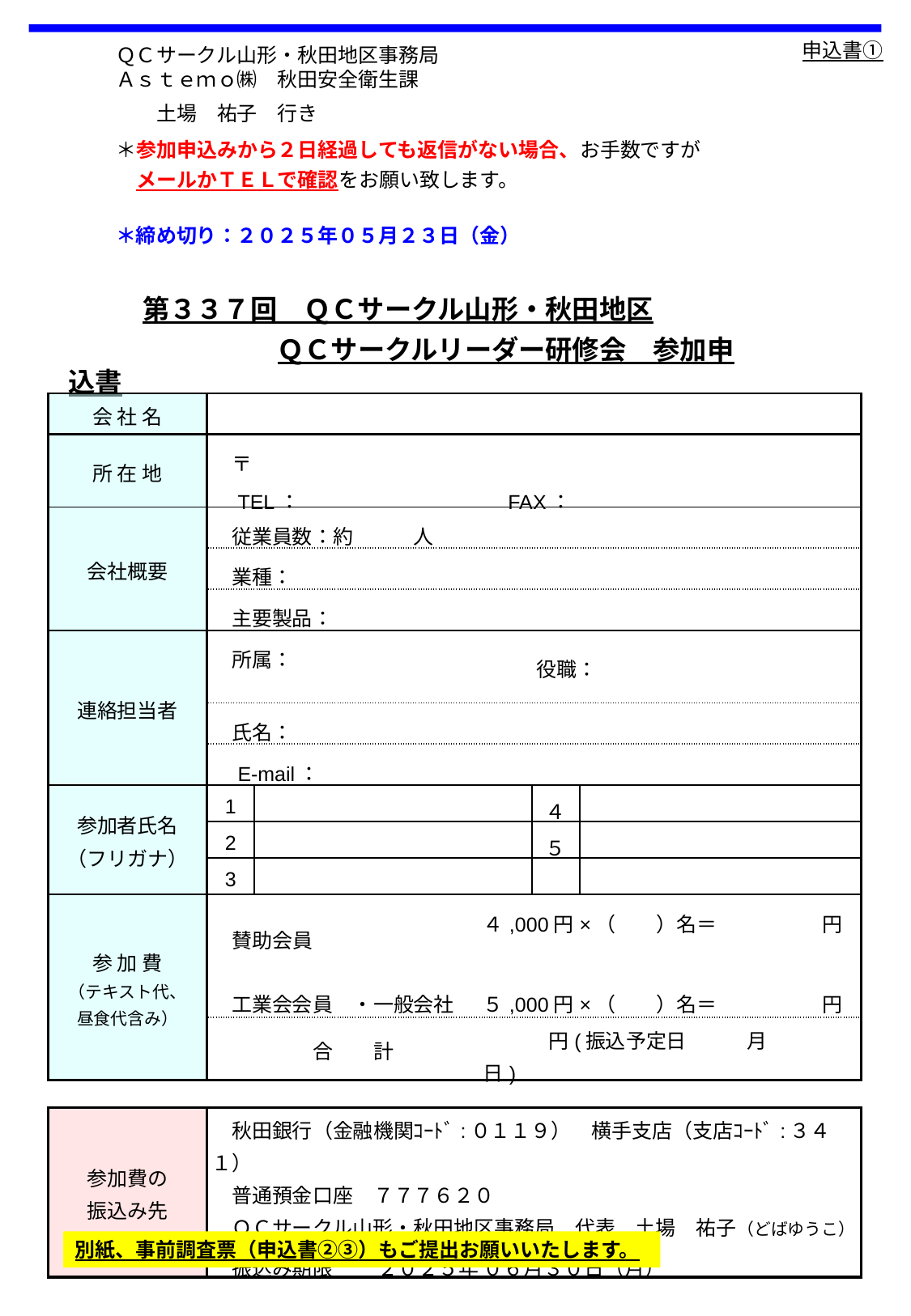

申込書①
ＱＣサークル山形・秋田地区事務局
Ａｓｔｅｍｏ㈱　秋田安全衛生課
　　土場　祐子　行き
＊参加申込みから２日経過しても返信がない場合、お手数ですが
　メールかＴＥＬで確認をお願い致します。

＊締め切り：２０２５年０５月２３日（金）

　第３３７回　ＱＣサークル山形・秋田地区
　　　　　　ＱＣサークルリーダー研修会　参加申込書
| 会 社 名 |  |  |  |  |  |
| --- | --- | --- | --- | --- | --- |
| 所 在 地 | 〒　　　　　　　　　　　　　　　　　　　　 　TEL：　　　　　　　　　　FAX： |  |  |  |  |
| 会社概要 | 従業員数：約　　　人 |  |  |  |  |
|  | 業種： |  |  |  |  |
|  | 主要製品： |  |  |  |  |
| 連絡担当者 | 所属： |  |  | 役職： |  |
|  | 氏名： |  |  |  |  |
|  | E-mail： |  |  |  |  |
| 参加者氏名 （フリガナ） | 1 |  |  | ４ |  |
|  | 2 |  |  | ５ |  |
|  | 3 |  |  |  |  |
| 参 加 費 （テキスト代、 昼食代含み） | 賛助会員 |  | ４,000円×（　　）名＝ 　　　　　円 |  |  |
|  | 工業会会員　・一般会社 |  | ５,000円×（　　）名＝ 　　　　　円 |  |  |
|  | 合　　計 |  | 円(振込予定日　　　月　　　日) |  |  |
|  |  |  |  |  |  |
| 参加費の 振込み先 | 秋田銀行（金融機関ｺｰﾄﾞ:０１１９）　横手支店（支店ｺｰﾄﾞ:３４１）　 　普通預金口座　７７７６２０ 　ＱＣサークル山形・秋田地区事務局　代表　土場　祐子（どばゆうこ） 　振込み期限 　　２０２５年 ０６月３０日（月） |  |  |  |  |
別紙、事前調査票（申込書②③）もご提出お願いいたします。